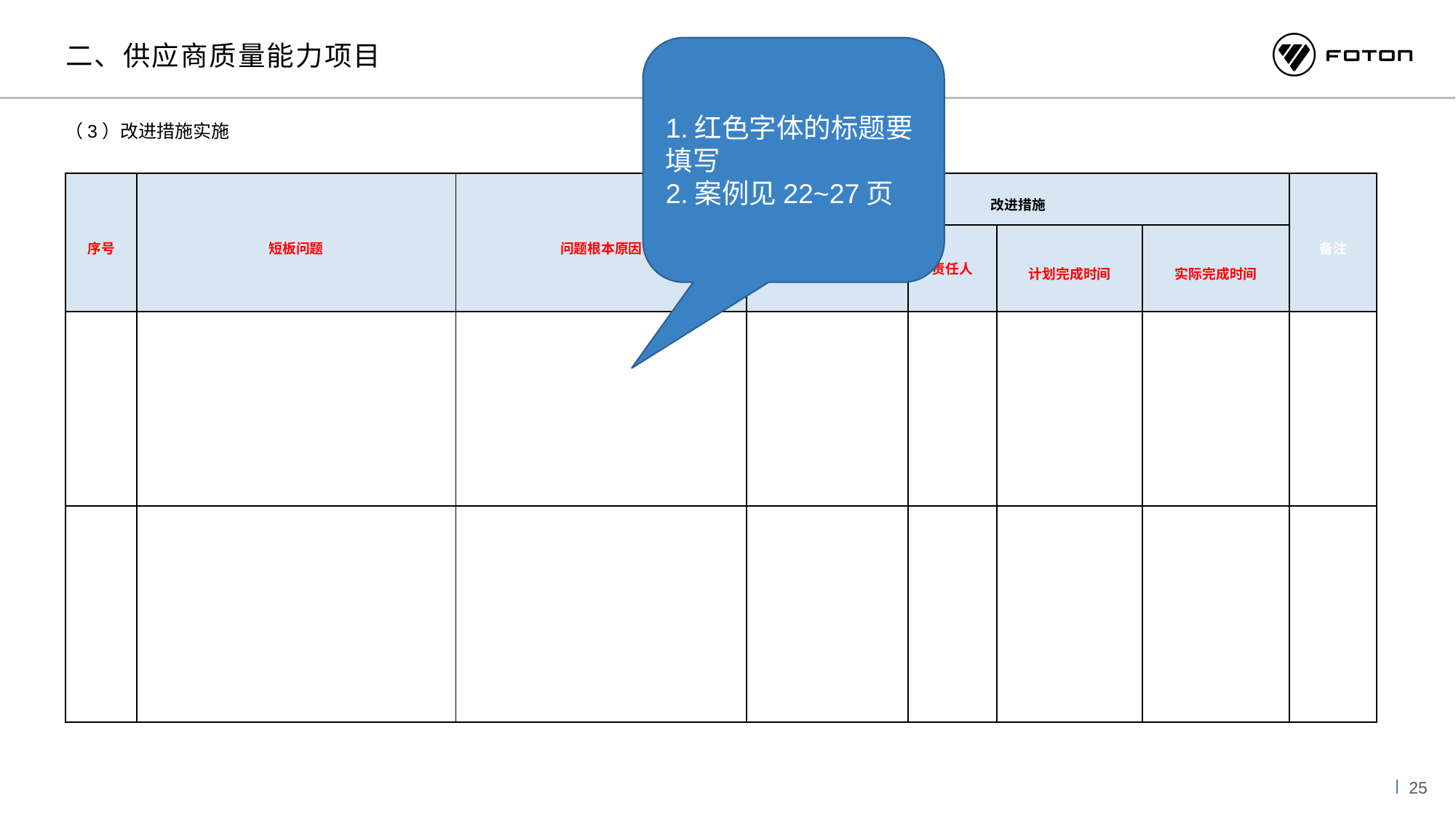

二、供应商质量能力项目
1.红色字体的标题要填写
2.案例见22~27页
（3）改进措施实施
| 序号 | 短板问题 | 问题根本原因 | 改进措施 |  |  |  | 备注 |
| --- | --- | --- | --- | --- | --- | --- | --- |
|  |  |  | 措施内容 | 责任人 | 计划完成时间 | 实际完成时间 |  |
|  |  |  |  |  |  |  |  |
|  |  |  |  |  |  |  |  |